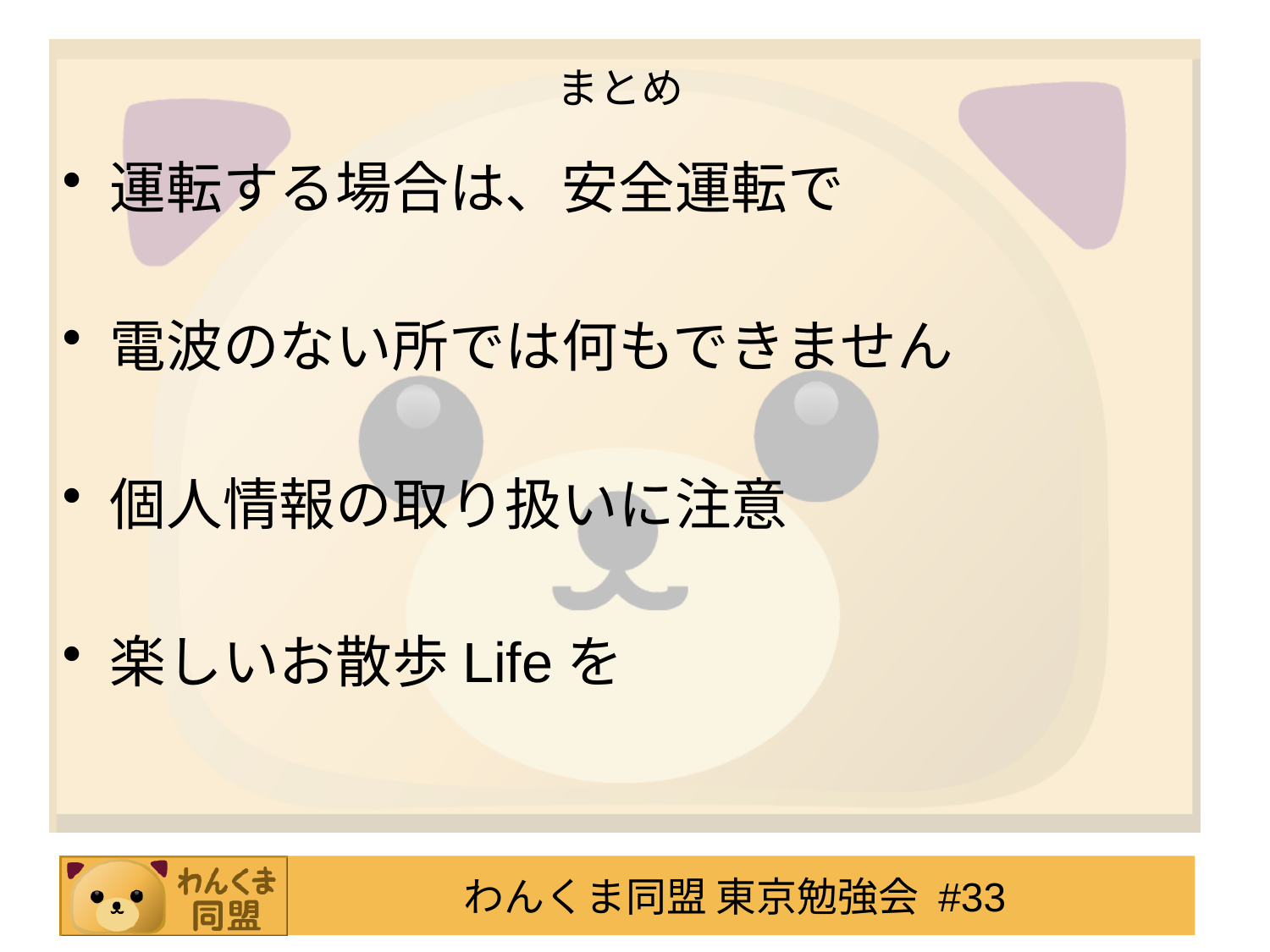

# まとめ
運転する場合は、安全運転で

電波のない所では何もできません

個人情報の取り扱いに注意

楽しいお散歩Lifeを